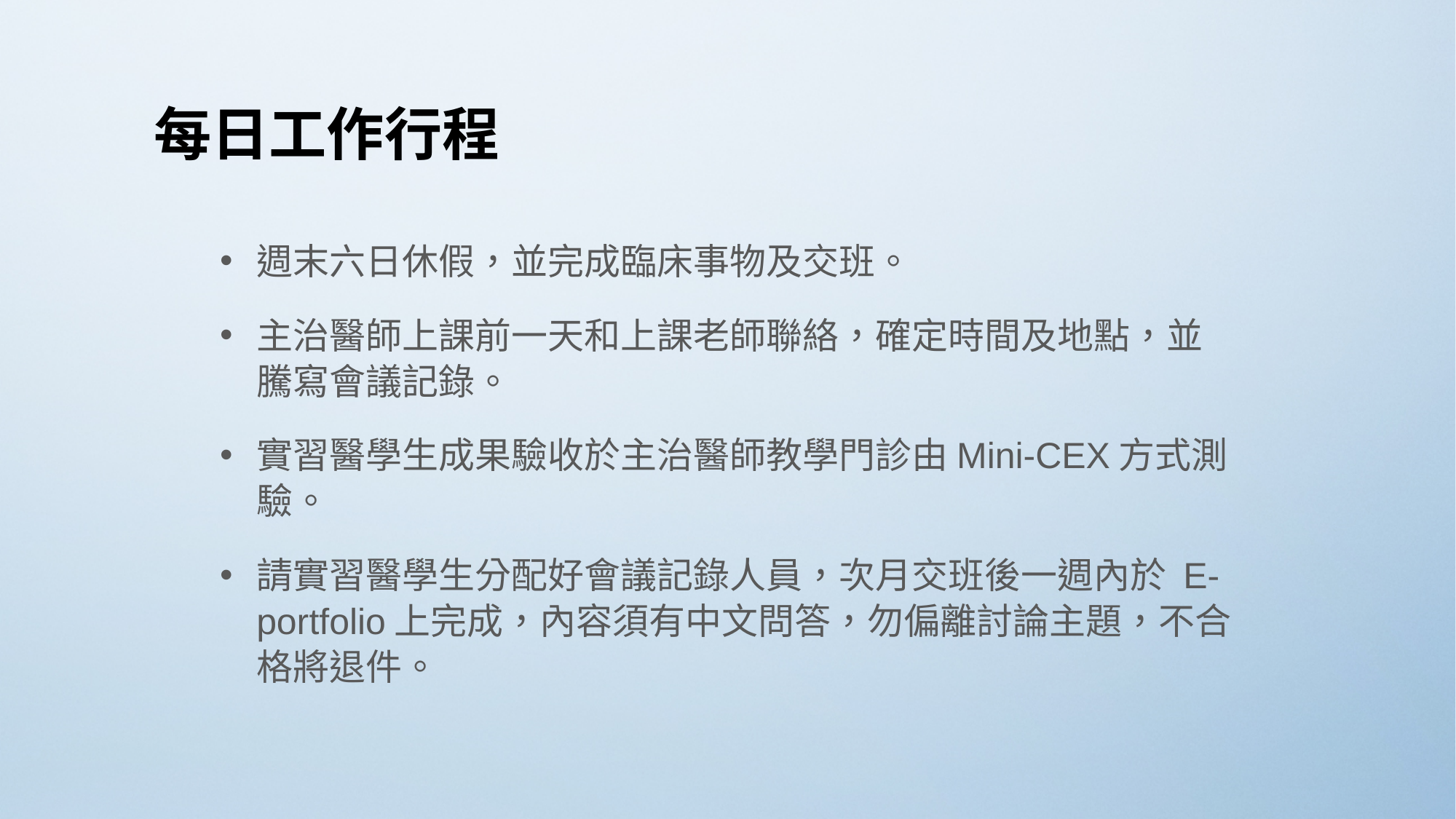

每日工作行程
週末六日休假，並完成臨床事物及交班。
主治醫師上課前一天和上課老師聯絡，確定時間及地點，並騰寫會議記錄。
實習醫學生成果驗收於主治醫師教學門診由Mini-CEX方式測驗。
請實習醫學生分配好會議記錄人員，次月交班後一週內於 E-portfolio上完成，內容須有中文問答，勿偏離討論主題，不合格將退件。